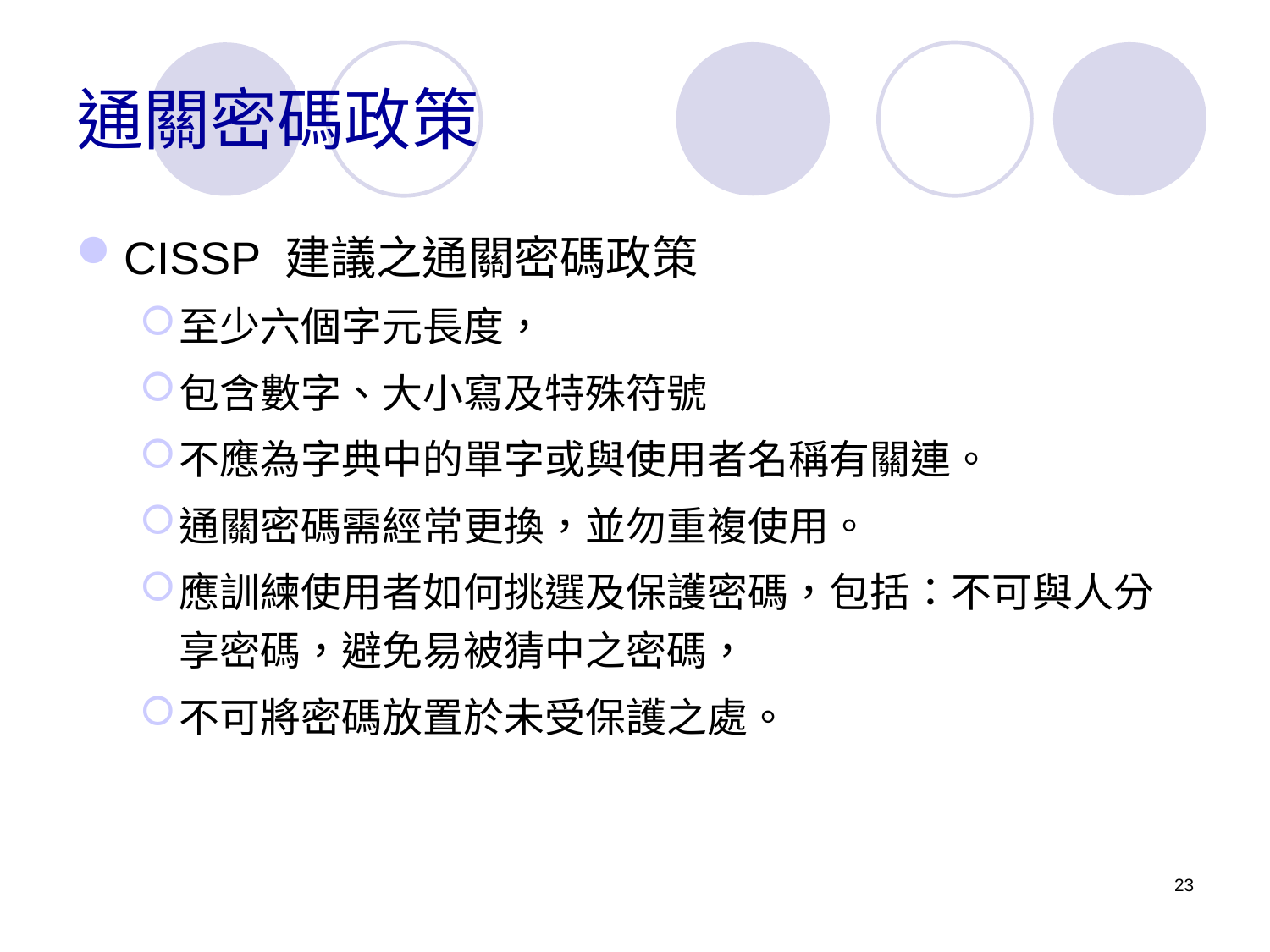

# 通關密碼政策
CISSP 建議之通關密碼政策
至少六個字元長度，
包含數字、大小寫及特殊符號
不應為字典中的單字或與使用者名稱有關連。
通關密碼需經常更換，並勿重複使用。
應訓練使用者如何挑選及保護密碼，包括：不可與人分享密碼，避免易被猜中之密碼，
不可將密碼放置於未受保護之處。

23